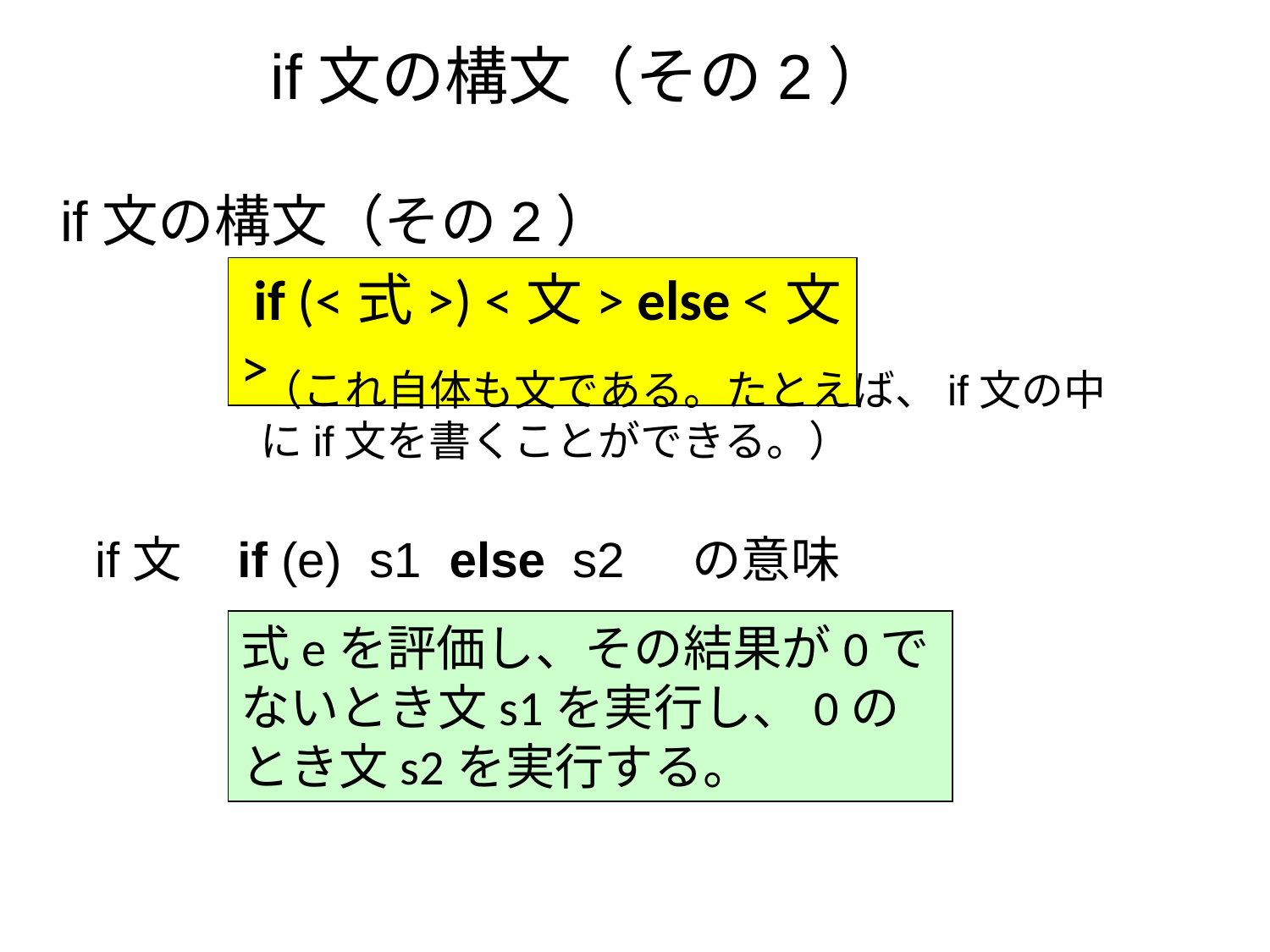

# if文の構文（その2）
 if文の構文（その2）
 if (<式>) <文> else <文>
（これ自体も文である。たとえば、if文の中にif文を書くことができる。）
 if文    if (e)  s1  else  s2    の意味
式eを評価し、その結果が0でないとき文s1を実行し、0のとき文s2を実行する。